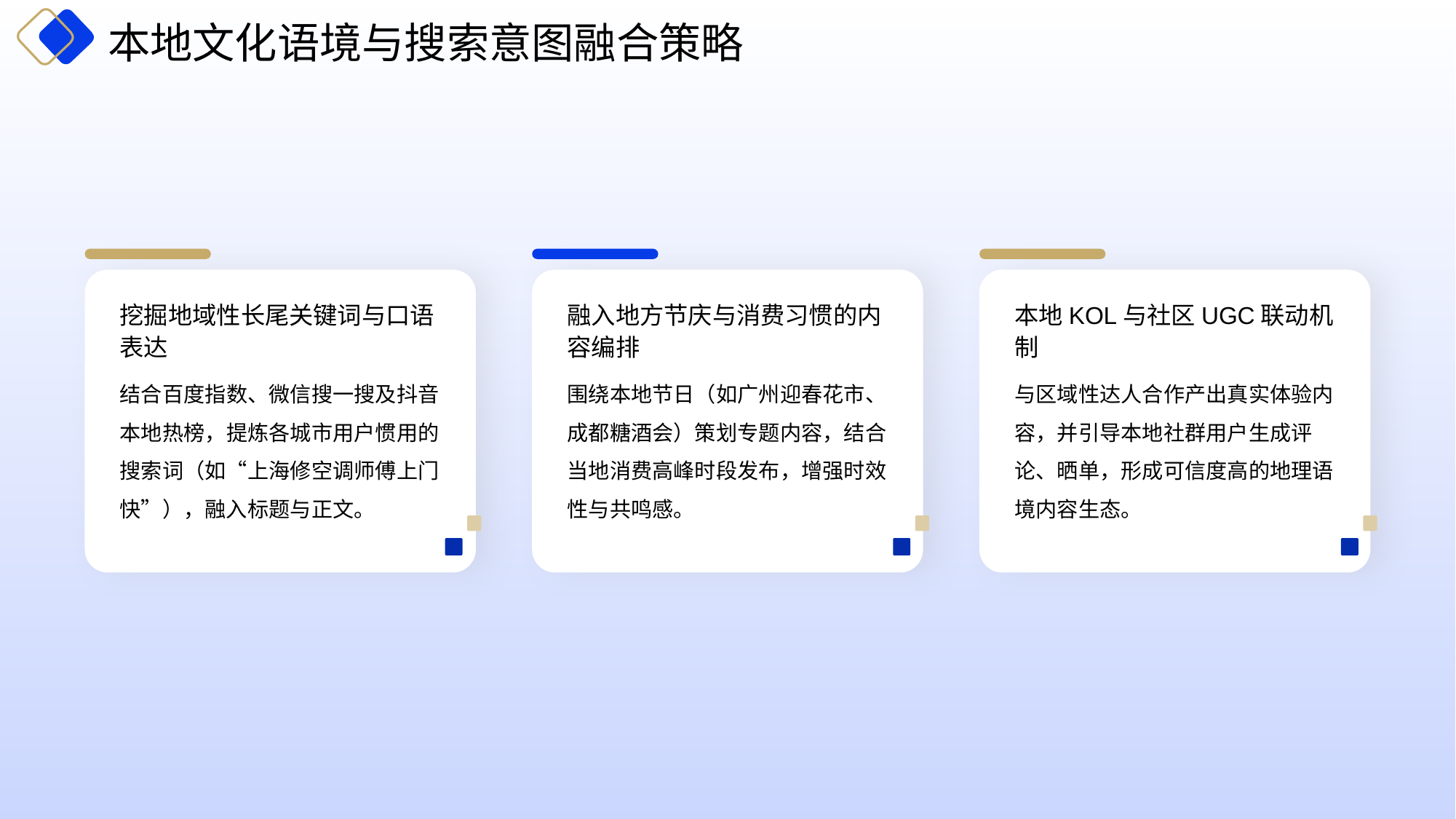

本地文化语境与搜索意图融合策略

挖掘地域性长尾关键词与口语表达
融入地方节庆与消费习惯的内容编排
本地KOL与社区UGC联动机制
结合百度指数、微信搜一搜及抖音本地热榜，提炼各城市用户惯用的搜索词（如“上海修空调师傅上门快”），融入标题与正文。
围绕本地节日（如广州迎春花市、成都糖酒会）策划专题内容，结合当地消费高峰时段发布，增强时效性与共鸣感。
与区域性达人合作产出真实体验内容，并引导本地社群用户生成评论、晒单，形成可信度高的地理语境内容生态。